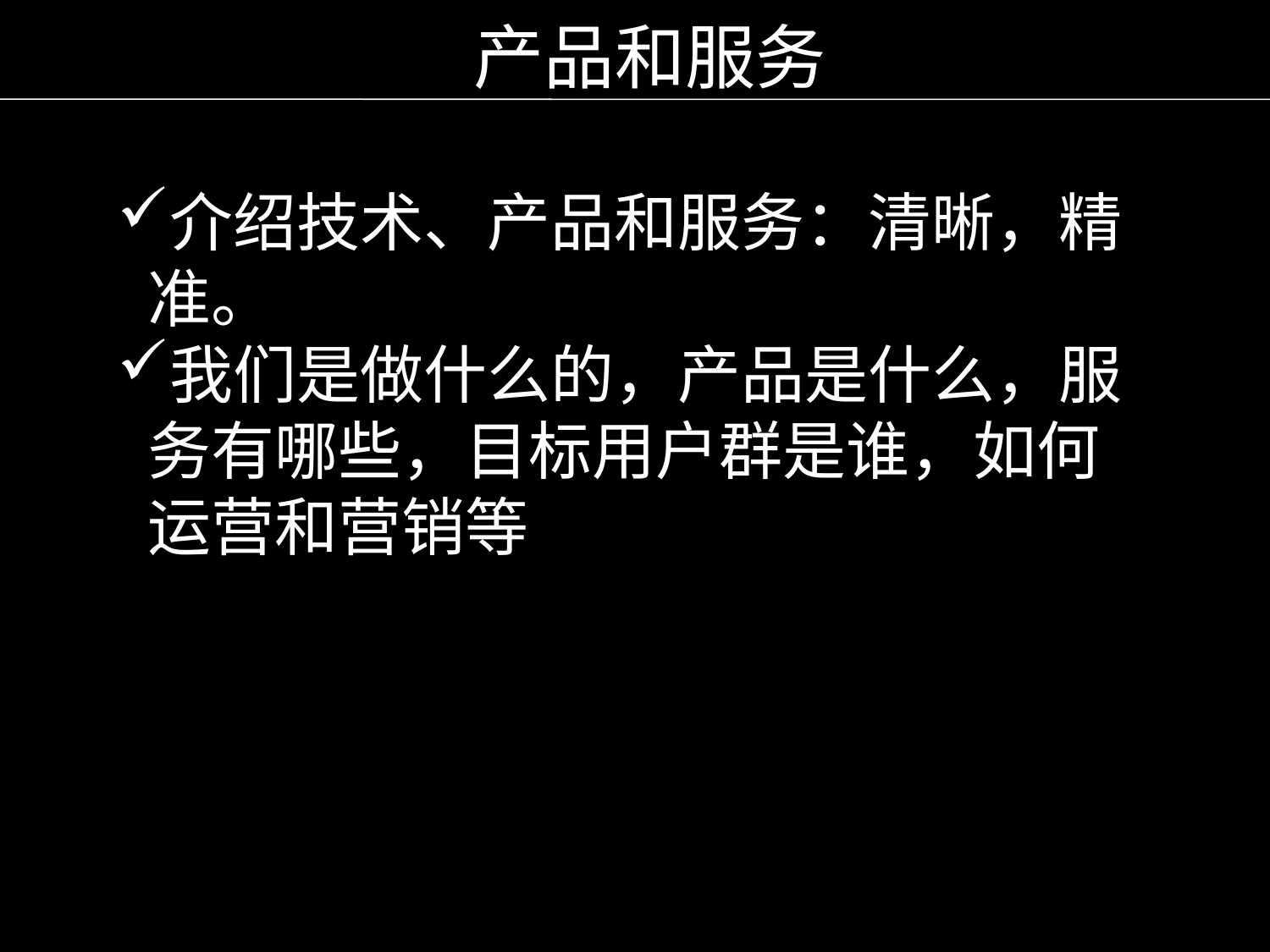

产品和服务
介绍技术、产品和服务：清晰，精准。
我们是做什么的，产品是什么，服务有哪些，目标用户群是谁，如何运营和营销等